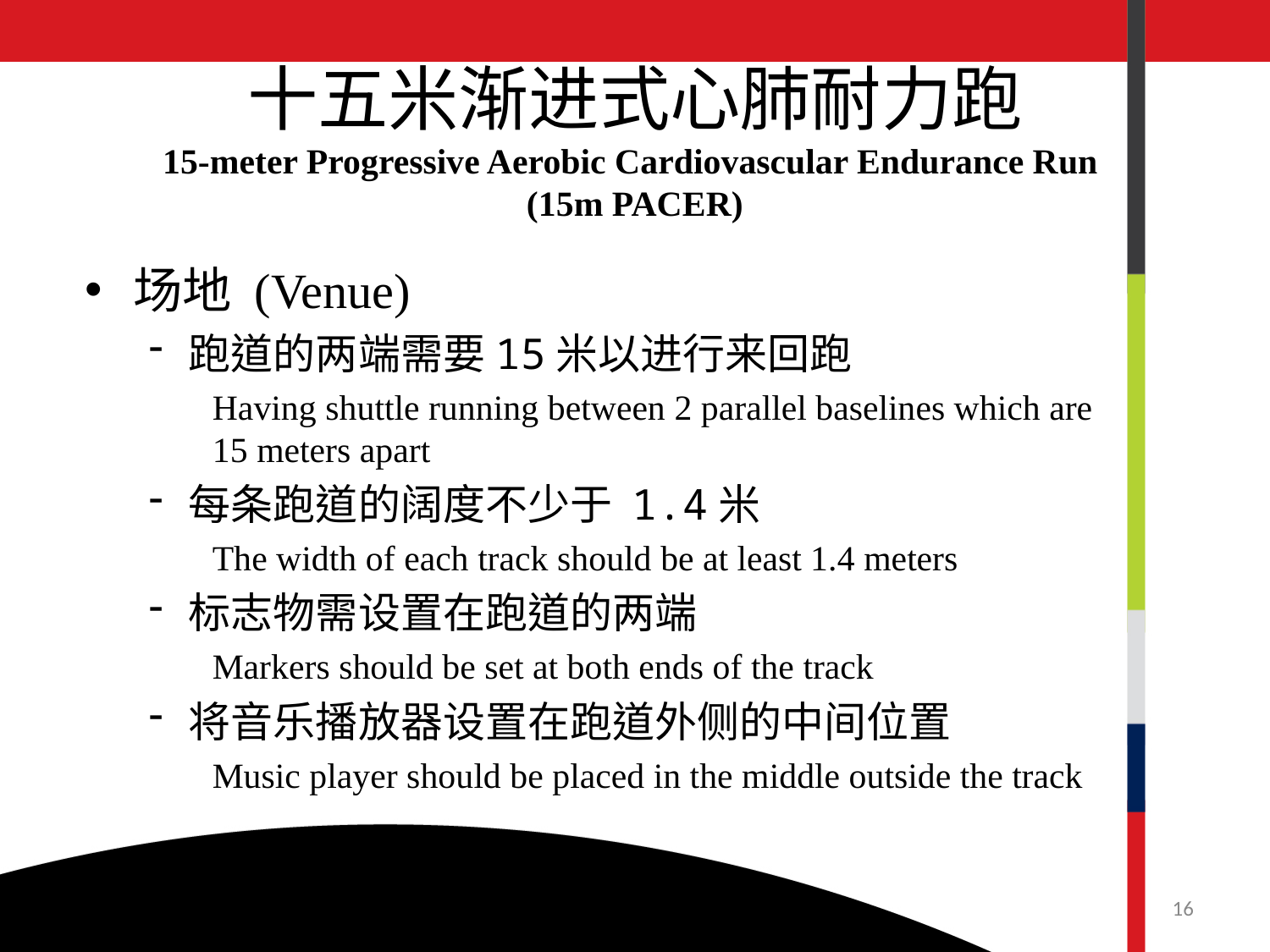

# 十五米渐进式心肺耐力跑 15-meter Progressive Aerobic Cardiovascular Endurance Run (15m PACER)
场地 (Venue)
跑道的两端需要15米以进行来回跑
Having shuttle running between 2 parallel baselines which are 15 meters apart
每条跑道的阔度不少于 1.4米
The width of each track should be at least 1.4 meters
标志物需设置在跑道的两端
Markers should be set at both ends of the track
将音乐播放器设置在跑道外侧的中间位置
Music player should be placed in the middle outside the track
16